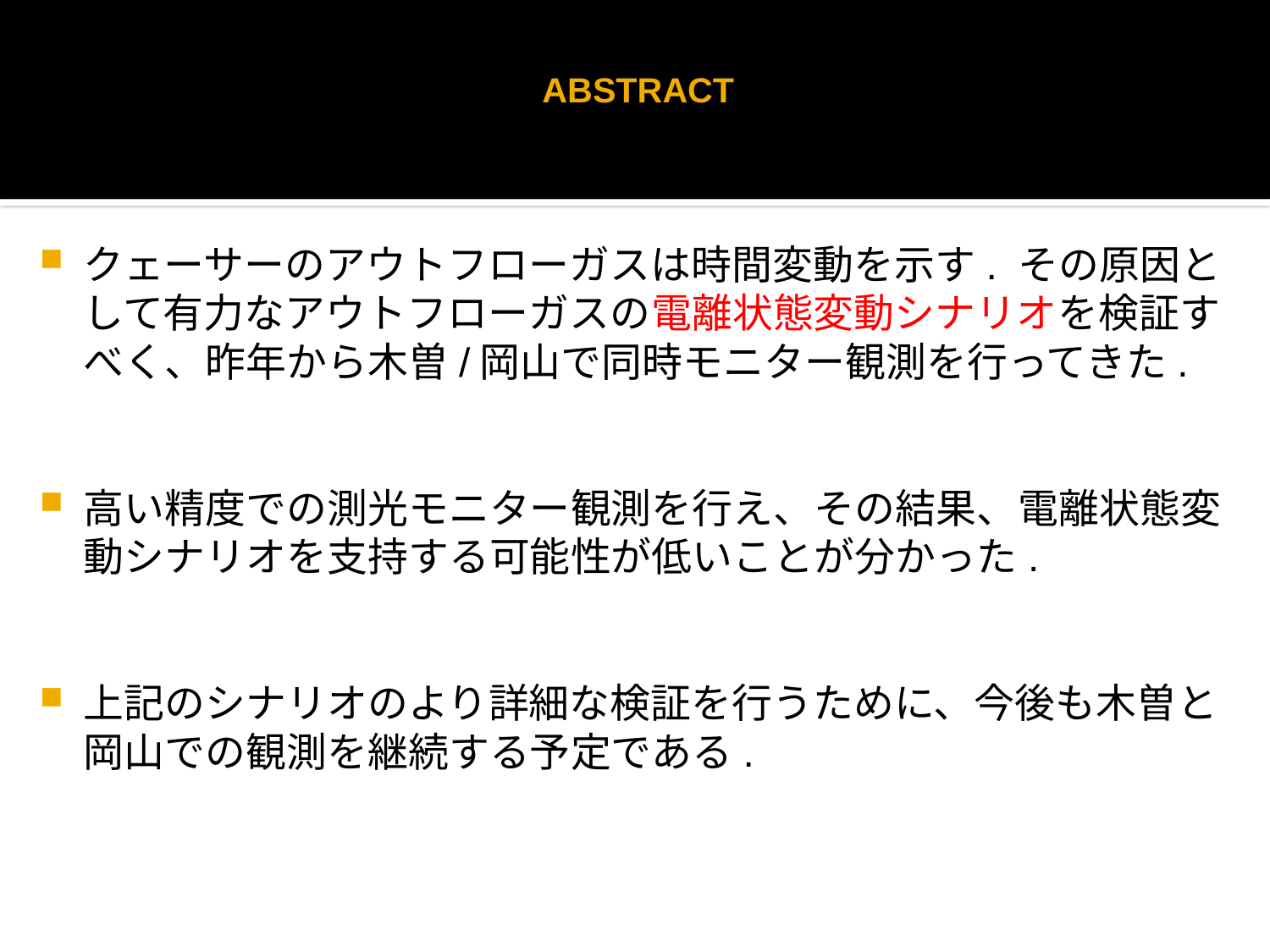

# ABSTRACT
クェーサーのアウトフローガスは時間変動を示す. その原因として有力なアウトフローガスの電離状態変動シナリオを検証すべく、昨年から木曽/岡山で同時モニター観測を行ってきた.

高い精度での測光モニター観測を行え、その結果、電離状態変動シナリオを支持する可能性が低いことが分かった.

上記のシナリオのより詳細な検証を行うために、今後も木曽と岡山での観測を継続する予定である.